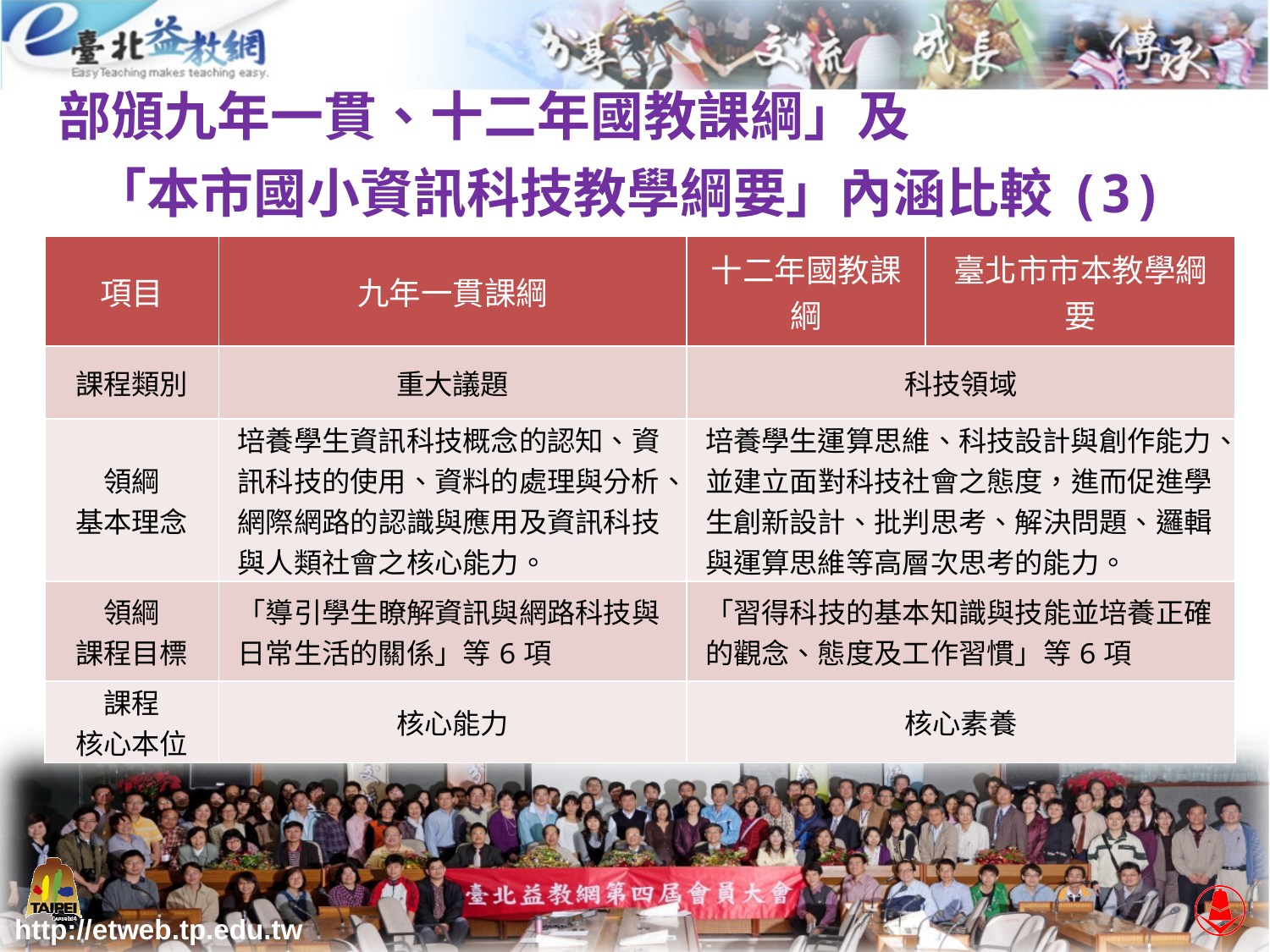

# 部頒九年一貫、十二年國教課綱」及 「本市國小資訊科技教學綱要」內涵比較(3)
| 項目 | 九年一貫課綱 | 十二年國教課綱 | 臺北市市本教學綱要 |
| --- | --- | --- | --- |
| 課程類別 | 重大議題 | 科技領域 |  |
| 領綱 基本理念 | 培養學生資訊科技概念的認知、資訊科技的使用、資料的處理與分析、網際網路的認識與應用及資訊科技與人類社會之核心能力。 | 培養學生運算思維、科技設計與創作能力、並建立面對科技社會之態度，進而促進學生創新設計、批判思考、解決問題、邏輯與運算思維等高層次思考的能力。 |  |
| 領綱 課程目標 | 「導引學生瞭解資訊與網路科技與日常生活的關係」等6項 | 「習得科技的基本知識與技能並培養正確的觀念、態度及工作習慣」等6項 |  |
| 課程 核心本位 | 核心能力 | 核心素養 |  |